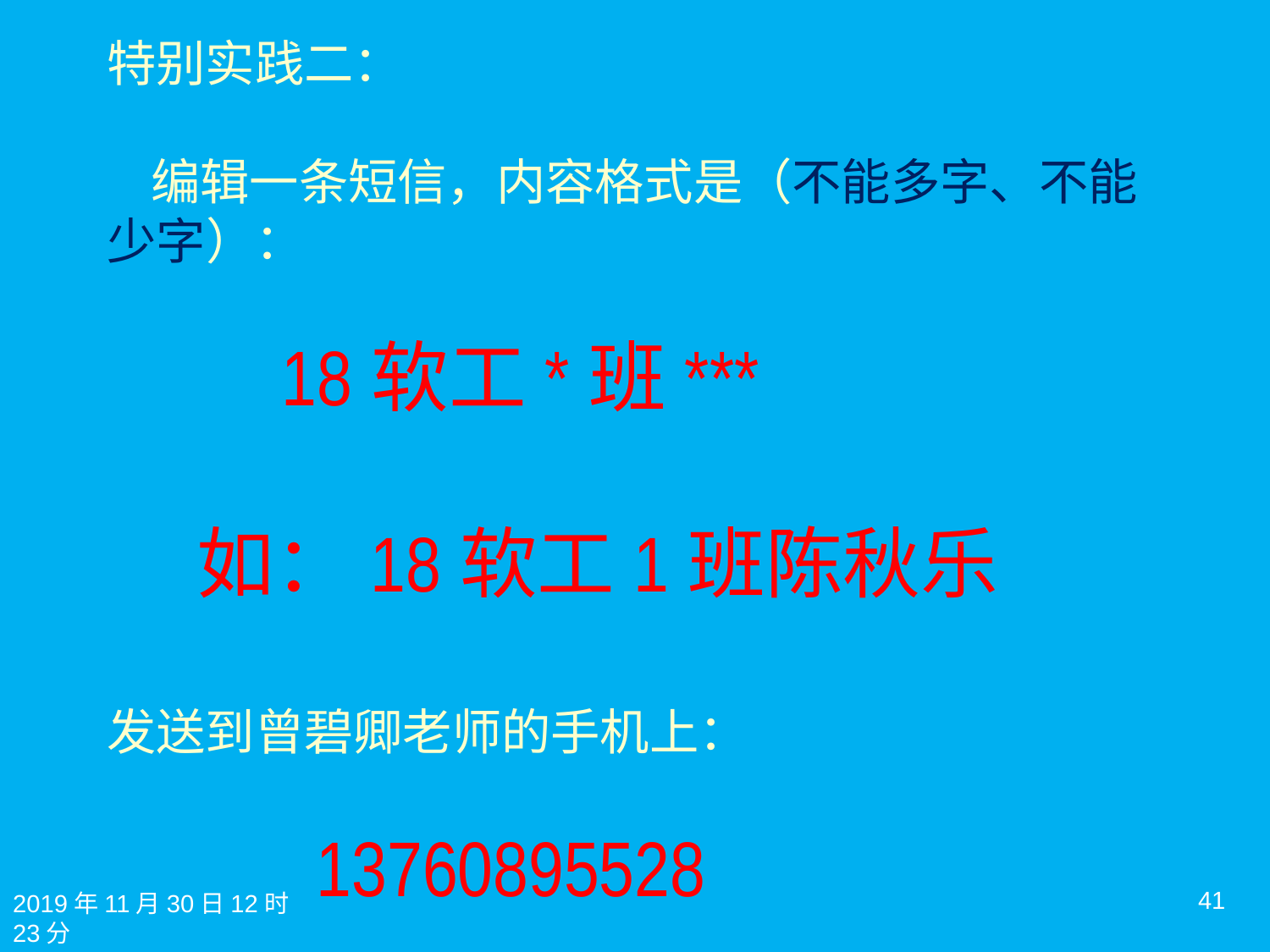

# 特别实践二： 编辑一条短信，内容格式是（不能多字、不能少字）： 18软工*班*** 如：18软工1班陈秋乐 发送到曾碧卿老师的手机上： 13760895528
41
2019年11月30日12时23分